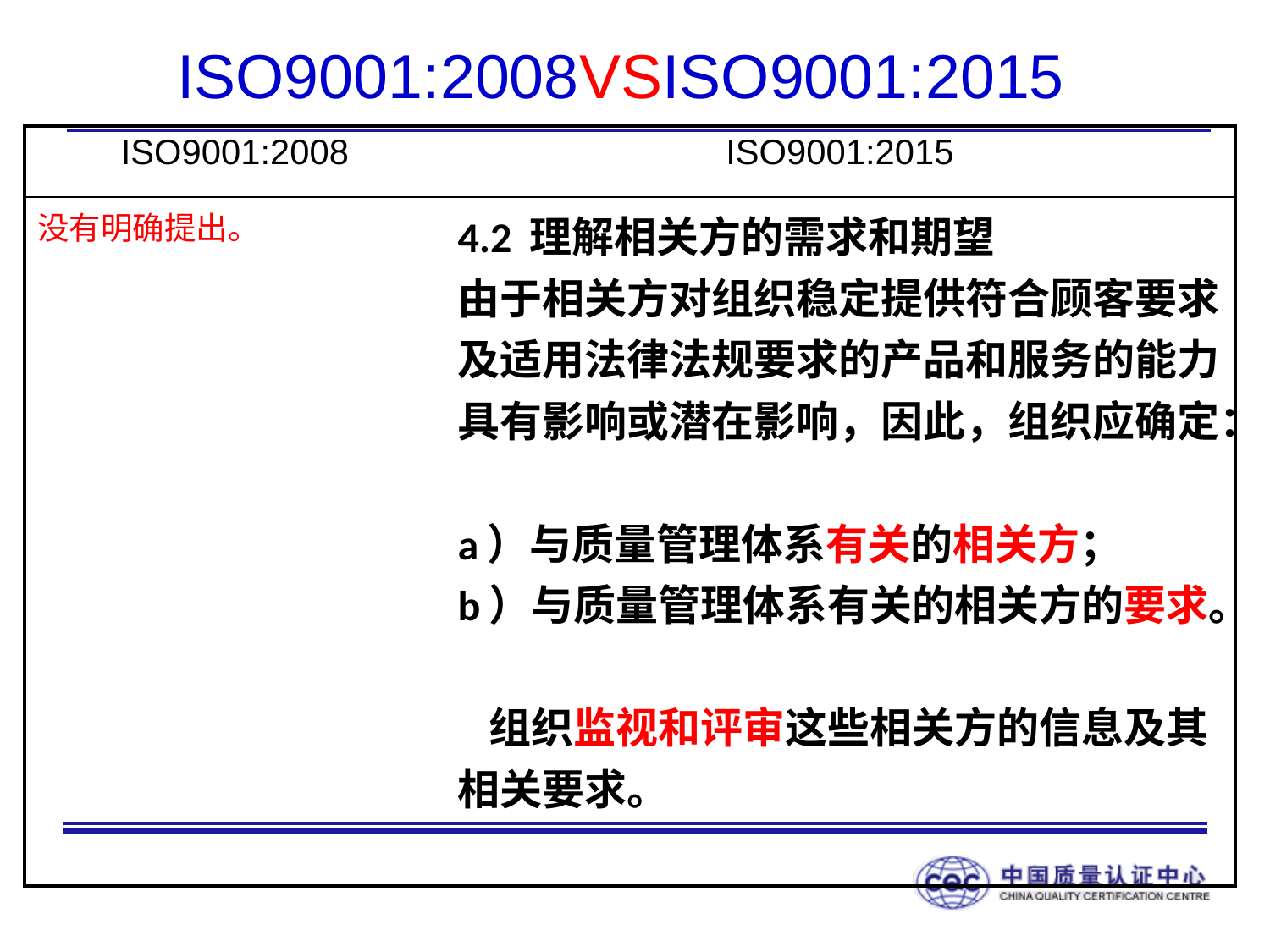

# ISO9001:2008VSISO9001:2015
| ISO9001:2008 | ISO9001:2015 |
| --- | --- |
| 没有明确提出。 | 4.2 理解相关方的需求和期望 由于相关方对组织稳定提供符合顾客要求及适用法律法规要求的产品和服务的能力具有影响或潜在影响，因此，组织应确定： a）与质量管理体系有关的相关方； b）与质量管理体系有关的相关方的要求。 组织监视和评审这些相关方的信息及其相关要求。 |